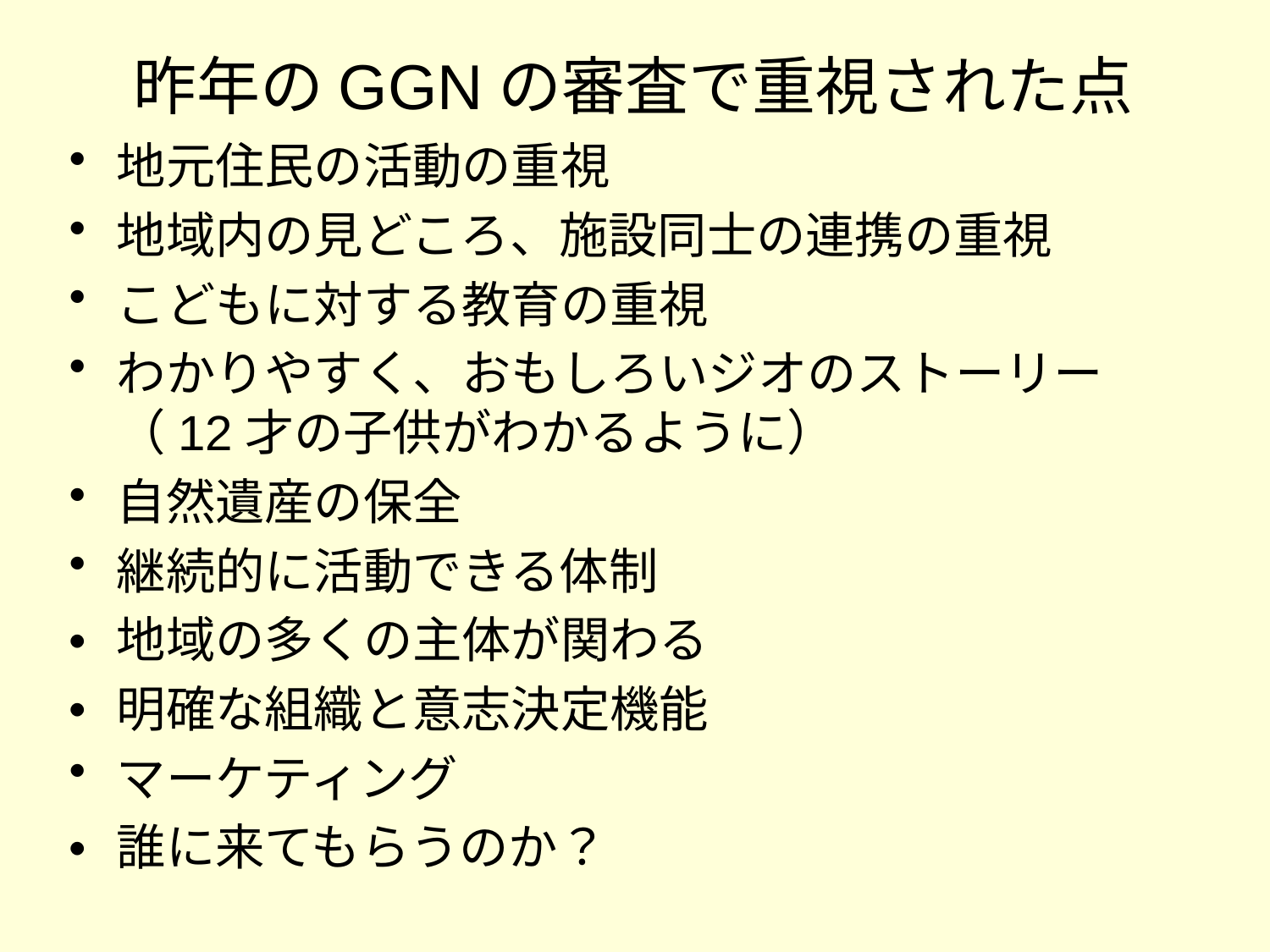

# 昨年のGGNの審査で重視された点
地元住民の活動の重視
地域内の見どころ、施設同士の連携の重視
こどもに対する教育の重視
わかりやすく、おもしろいジオのストーリー（12才の子供がわかるように）
自然遺産の保全
継続的に活動できる体制
地域の多くの主体が関わる
明確な組織と意志決定機能
マーケティング
誰に来てもらうのか？